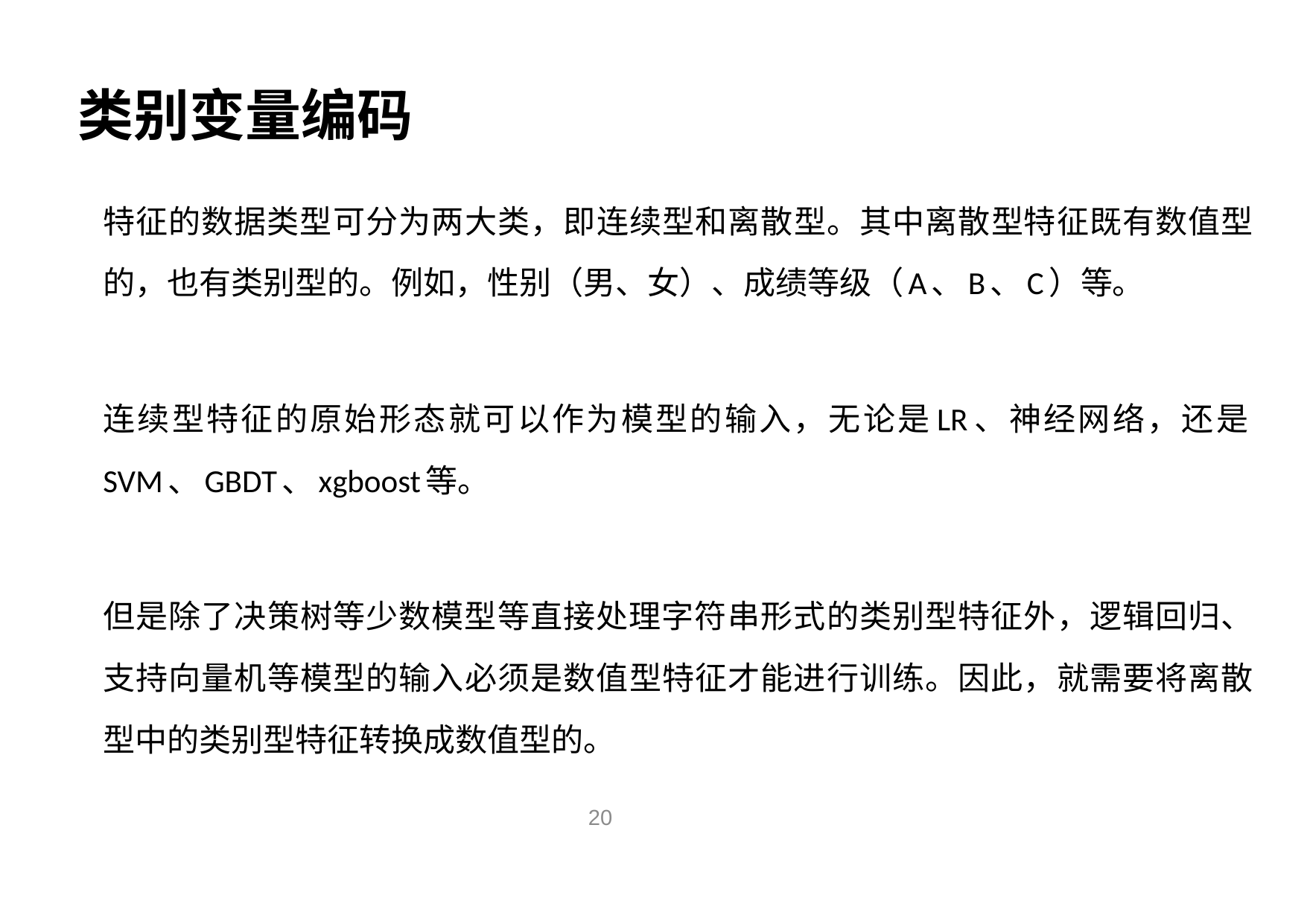

# 类别变量编码
特征的数据类型可分为两大类，即连续型和离散型。其中离散型特征既有数值型的，也有类别型的。例如，性别（男、女）、成绩等级（A、B、C）等。

连续型特征的原始形态就可以作为模型的输入，无论是LR、神经网络，还是SVM、GBDT、xgboost等。

但是除了决策树等少数模型等直接处理字符串形式的类别型特征外，逻辑回归、支持向量机等模型的输入必须是数值型特征才能进行训练。因此，就需要将离散型中的类别型特征转换成数值型的。

20